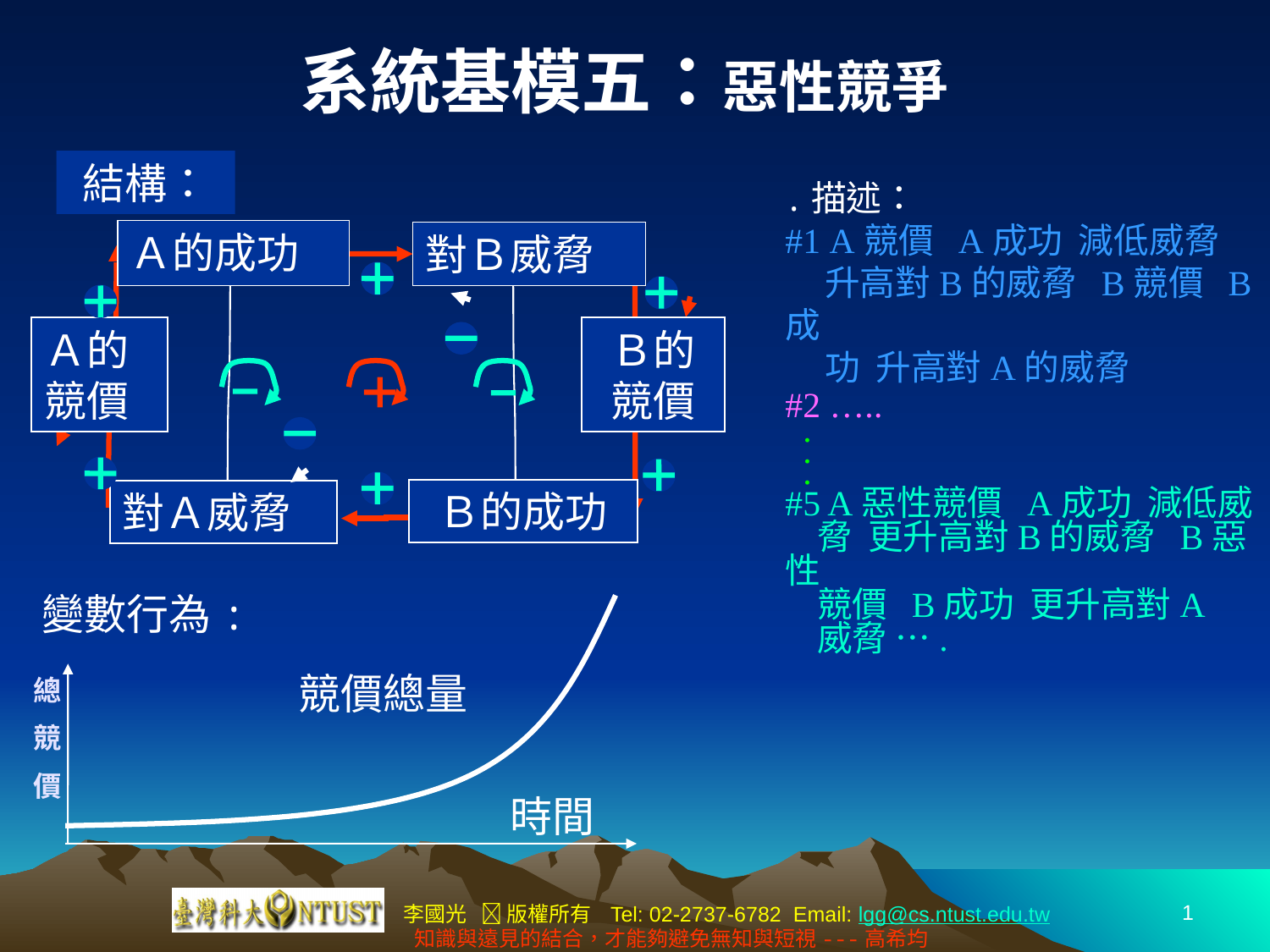

# 系統基模五：惡性競爭
結構：
․描述：
#1 A競價  A成功  減低威脅
    升高對B的威脅  B競價  B成
    功  升高對A的威脅
#2 …..
  .
  .
  .
#5 A惡性競價  A成功  減低威
   脅  更升高對B的威脅  B惡性
   競價  B成功  更升高對A
   威脅 ….
Ａ的成功
對Ｂ威脅

Ａ的競價
Ｂ的競價

Ｂ的成功
對Ａ威脅
  變數行為:

競價總量
時間
總
競
價
1